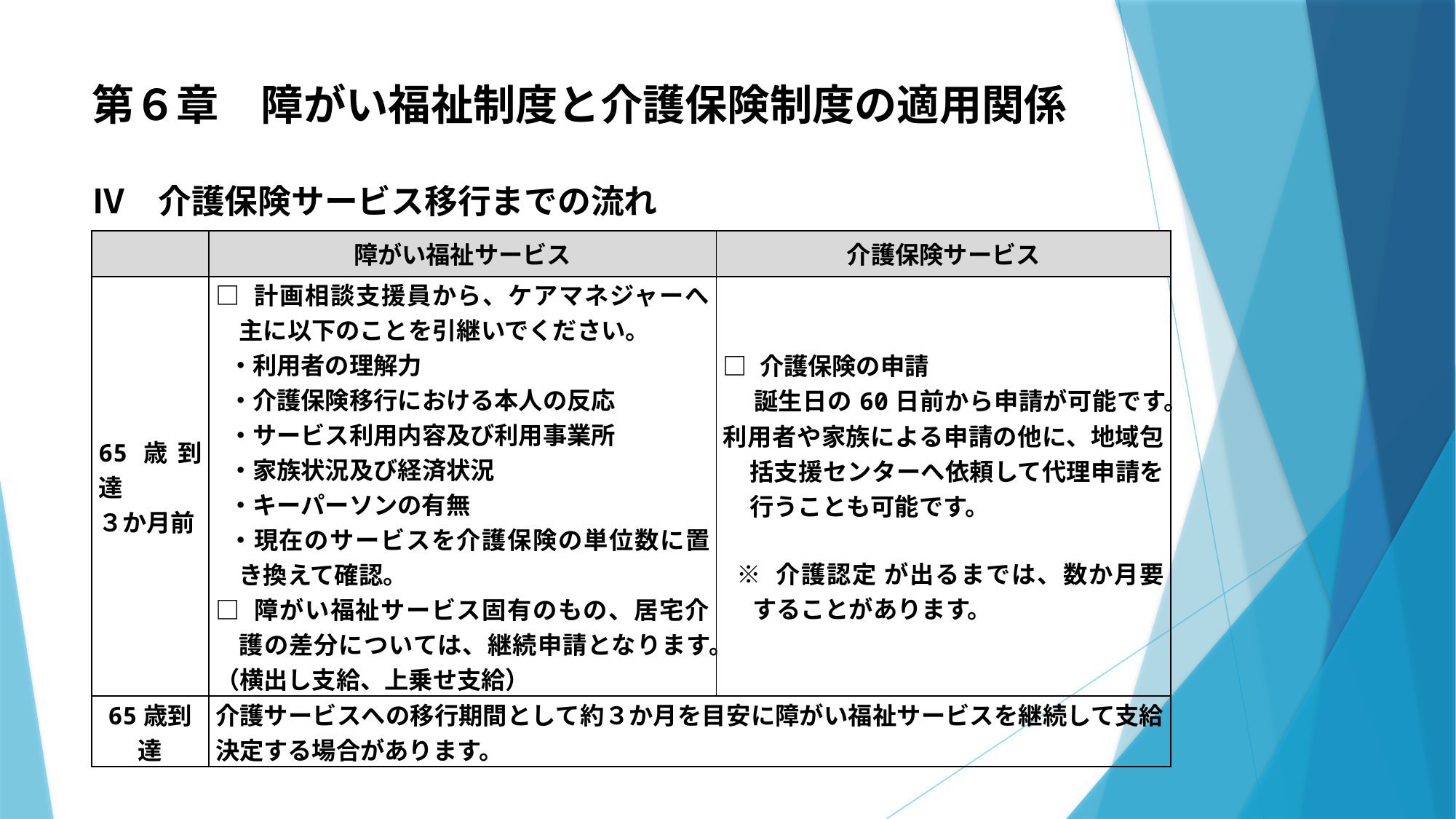

# 第６章　障がい福祉制度と介護保険制度の適用関係 Ⅳ　介護保険サービス移行までの流れ
|  | 障がい福祉サービス | 介護保険サービス |
| --- | --- | --- |
| 65歳到達 ３か月前 | □ 計画相談支援員から、ケアマネジャーへ主に以下のことを引継いでください。 ・利用者の理解力 ・介護保険移行における本人の反応 ・サービス利用内容及び利用事業所 ・家族状況及び経済状況 ・キーパーソンの有無 ・現在のサービスを介護保険の単位数に置き換えて確認。 □ 障がい福祉サービス固有のもの、居宅介護の差分については、継続申請となります。 （横出し支給、上乗せ支給） | □ 介護保険の申請 　 誕生日の60日前から申請が可能です。 利用者や家族による申請の他に、地域包括支援センターへ依頼して代理申請を行うことも可能です。   ※ 介護認定 が出るまでは、数か月要することがあります。 |
| 65歳到達 | 介護サービスへの移行期間として約３か月を目安に障がい福祉サービスを継続して支給決定する場合があります。 |  |